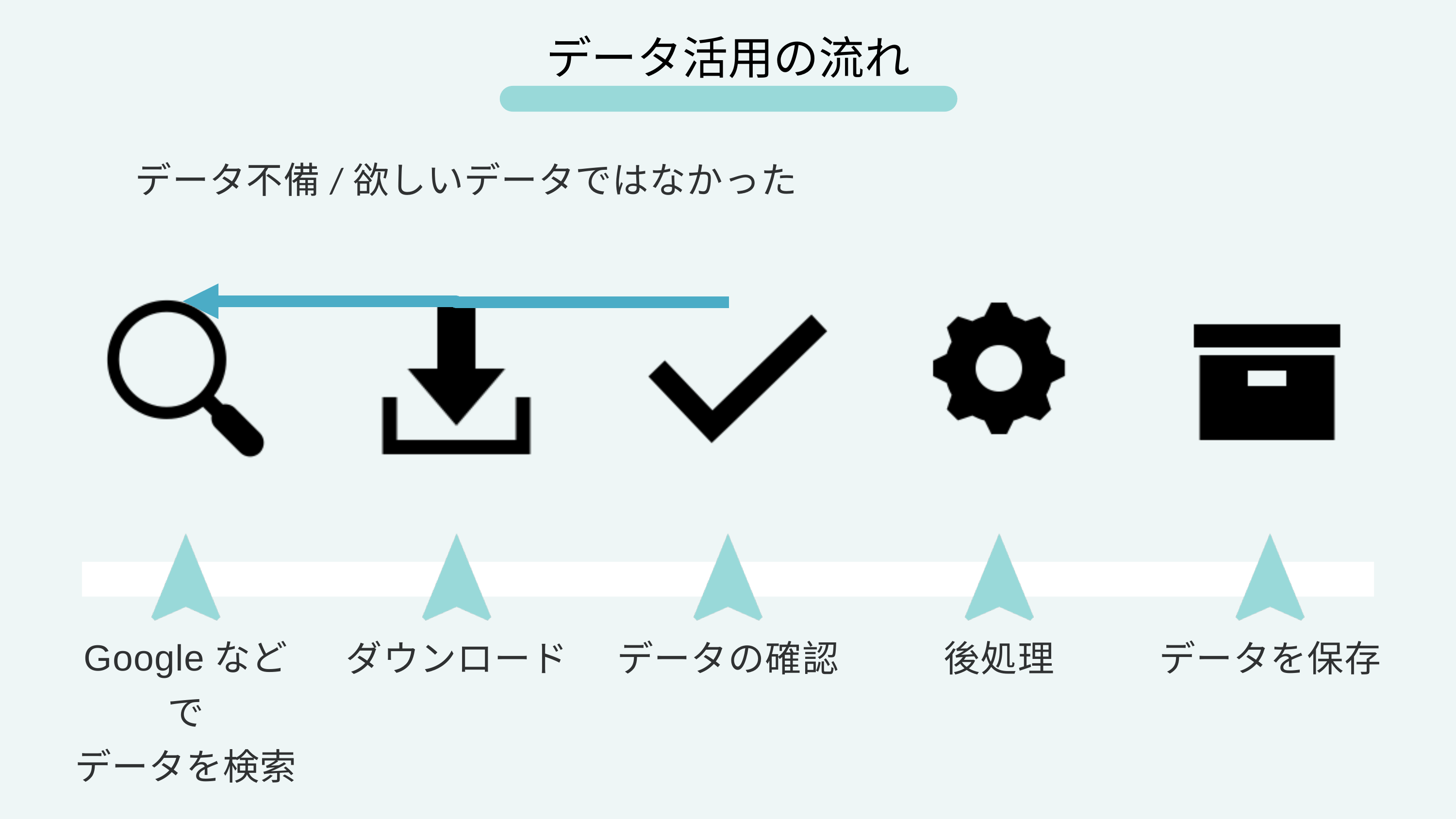

データ活用の流れ

データ不備/欲しいデータではなかった

Googleなどで
データを検索
ダウンロード
データの確認
後処理
データを保存